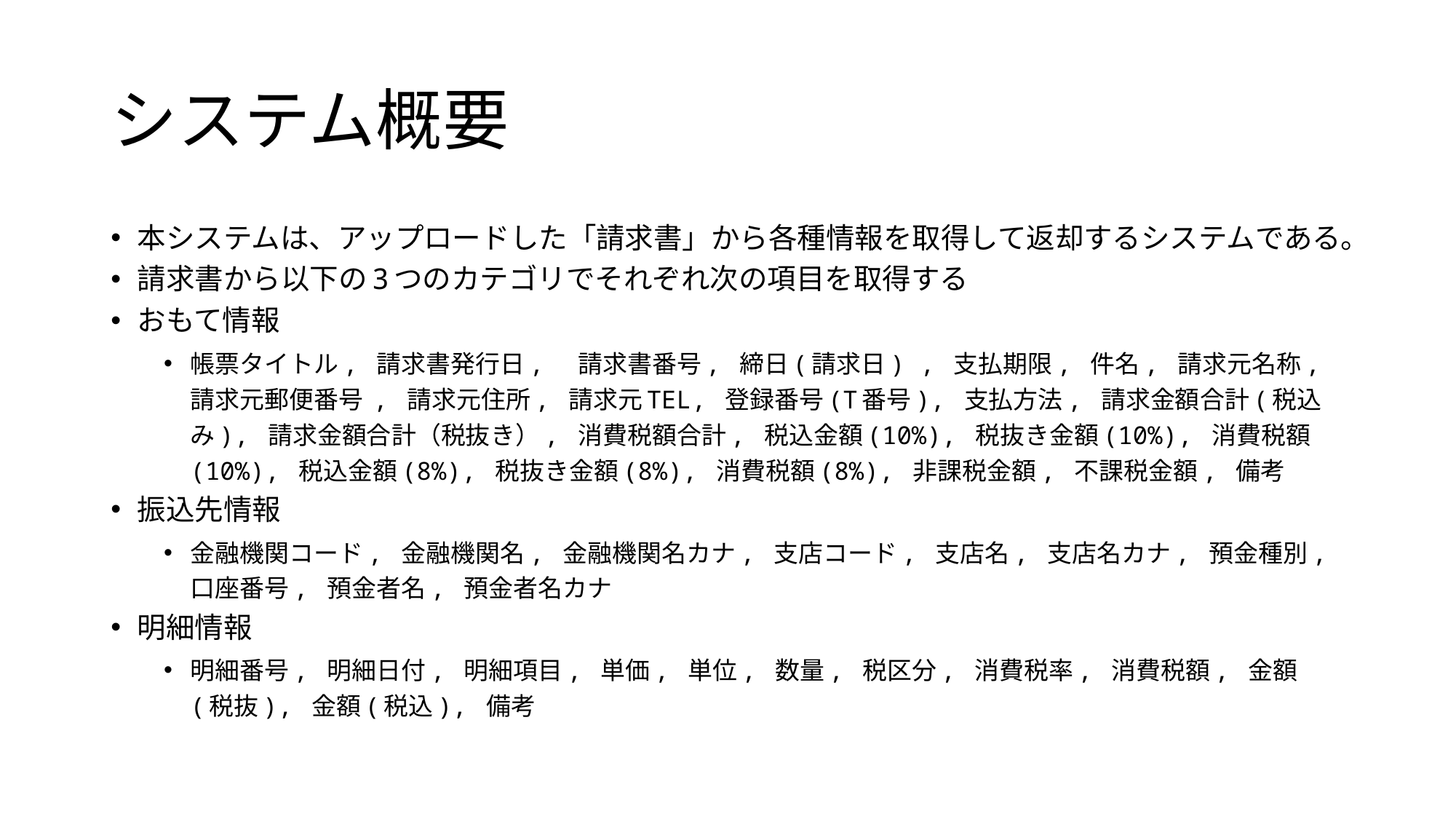

# システム概要
本システムは、アップロードした「請求書」から各種情報を取得して返却するシステムである。
請求書から以下の3つのカテゴリでそれぞれ次の項目を取得する
おもて情報
帳票タイトル, 請求書発行日,  請求書番号, 締日(請求日) , 支払期限, 件名, 請求元名称, 請求元郵便番号 , 請求元住所, 請求元TEL, 登録番号(T番号), 支払方法, 請求金額合計(税込み), 請求金額合計（税抜き）, 消費税額合計, 税込金額(10%), 税抜き金額(10%), 消費税額(10%), 税込金額(8%), 税抜き金額(8%), 消費税額(8%), 非課税金額, 不課税金額, 備考
振込先情報
金融機関コード, 金融機関名, 金融機関名カナ, 支店コード, 支店名, 支店名カナ, 預金種別, 口座番号, 預金者名, 預金者名カナ
明細情報
明細番号, 明細日付, 明細項目, 単価, 単位, 数量, 税区分, 消費税率, 消費税額, 金額(税抜), 金額(税込), 備考